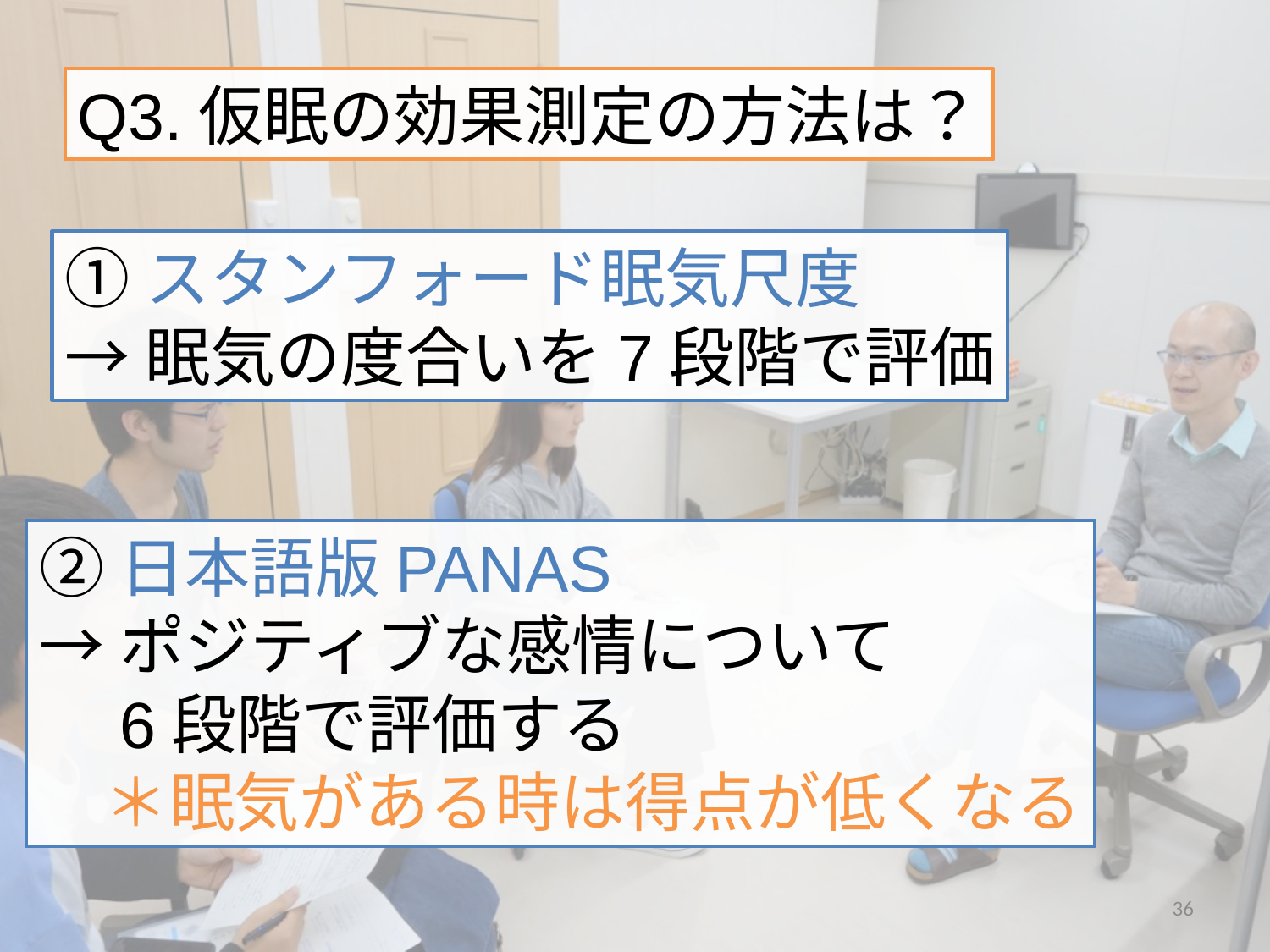

Q3.仮眠の効果測定の方法は？
①スタンフォード眠気尺度
→眠気の度合いを7段階で評価
②日本語版PANAS
→ポジティブな感情について
　6段階で評価する
　＊眠気がある時は得点が低くなる
36